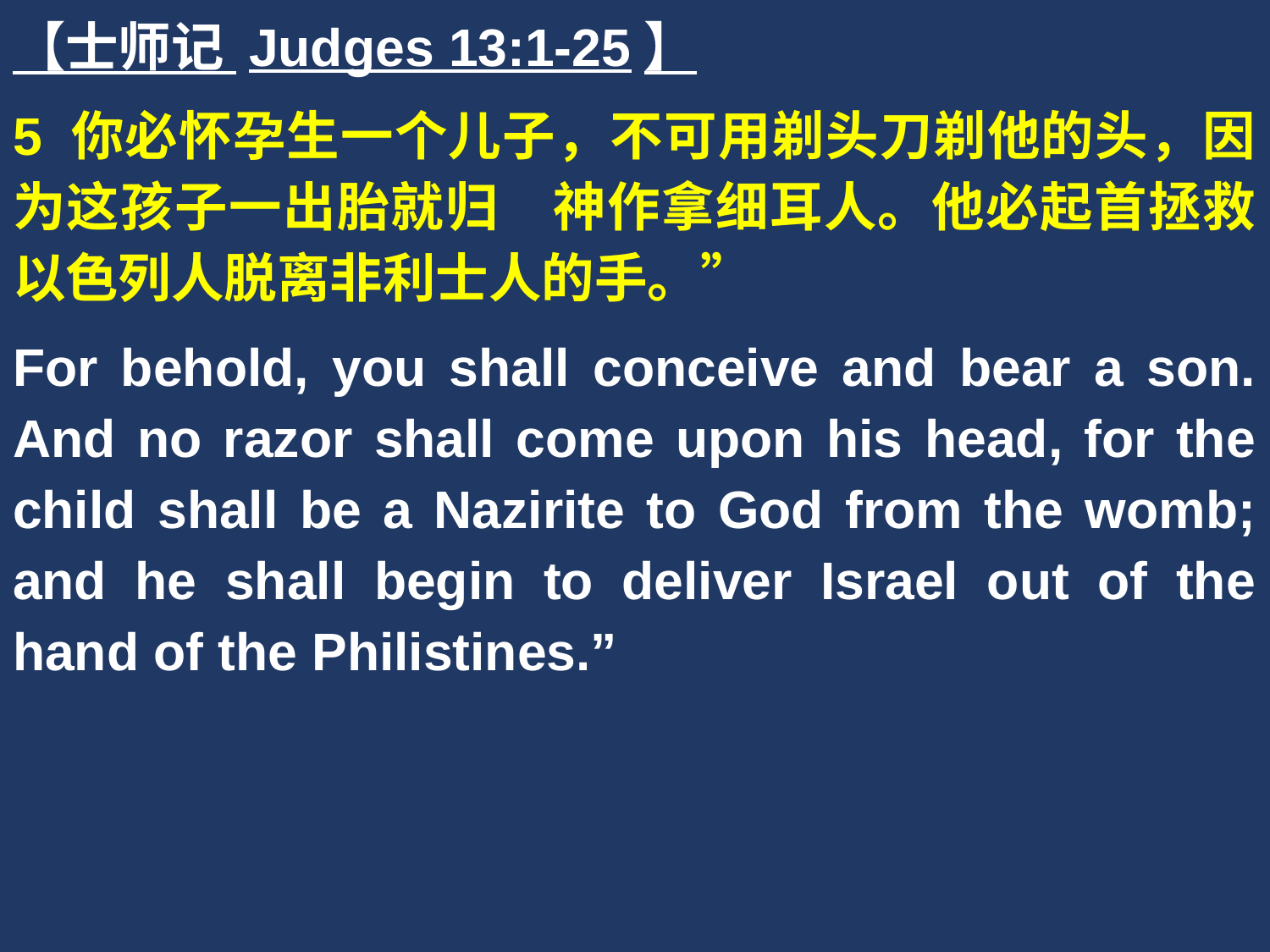

【士师记 Judges 13:1-25】
5 你必怀孕生一个儿子，不可用剃头刀剃他的头，因为这孩子一出胎就归　神作拿细耳人。他必起首拯救以色列人脱离非利士人的手。”
For behold, you shall conceive and bear a son. And no razor shall come upon his head, for the child shall be a Nazirite to God from the womb; and he shall begin to deliver Israel out of the hand of the Philistines.”